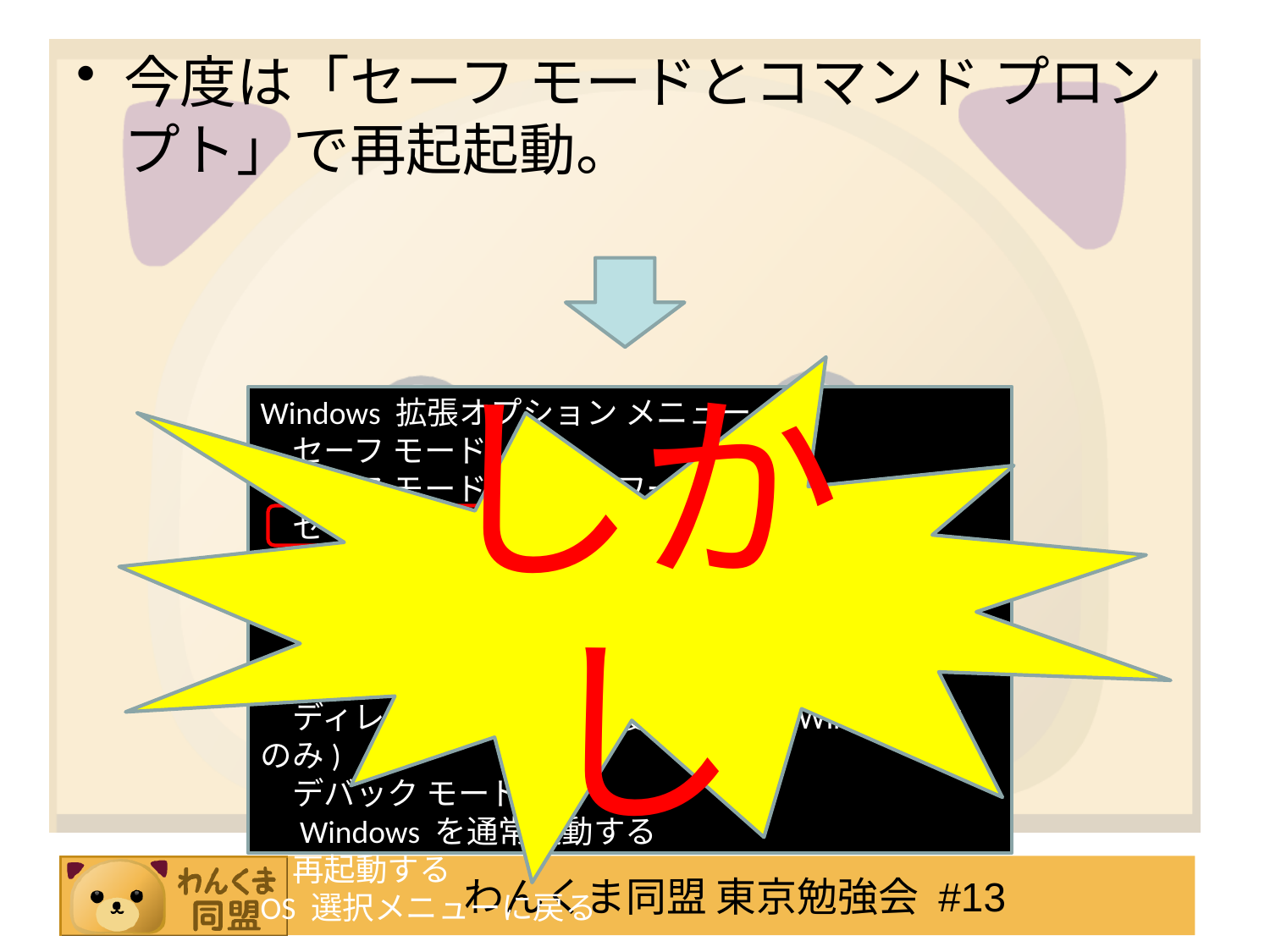

今度は「セーフ モードとコマンド プロンプト」で再起起動。

しかし

Windows 拡張オプション メニュー
　セーフ モード
　セーフ モードとネットワーク
　セーフ モードとコマンド プロンプト
　ブートのログ作成を有効にする
　VGA モードを有効にする
　前回正常起動時の構成 (正しく動作した最新の設定)
　ディレクトリ サービス復元モード (Windows DC のみ)
　デバック モード
　Windows を通常起動する
　再起動する
OS 選択メニューに戻る